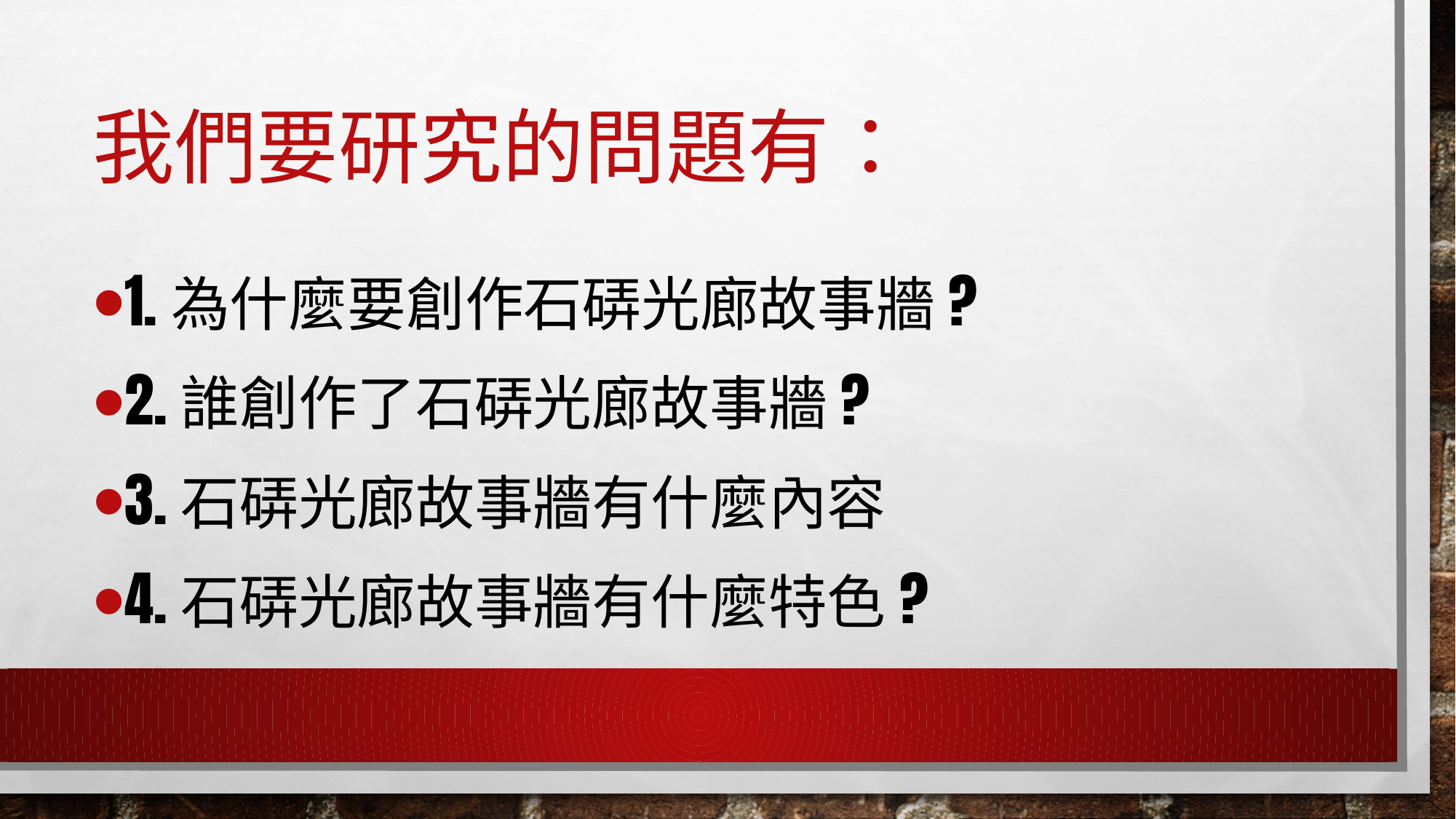

# 我們要研究的問題有：
1.為什麼要創作石硦光廊故事牆?
2.誰創作了石硦光廊故事牆?
3.石硦光廊故事牆有什麼內容
4.石硦光廊故事牆有什麼特色?